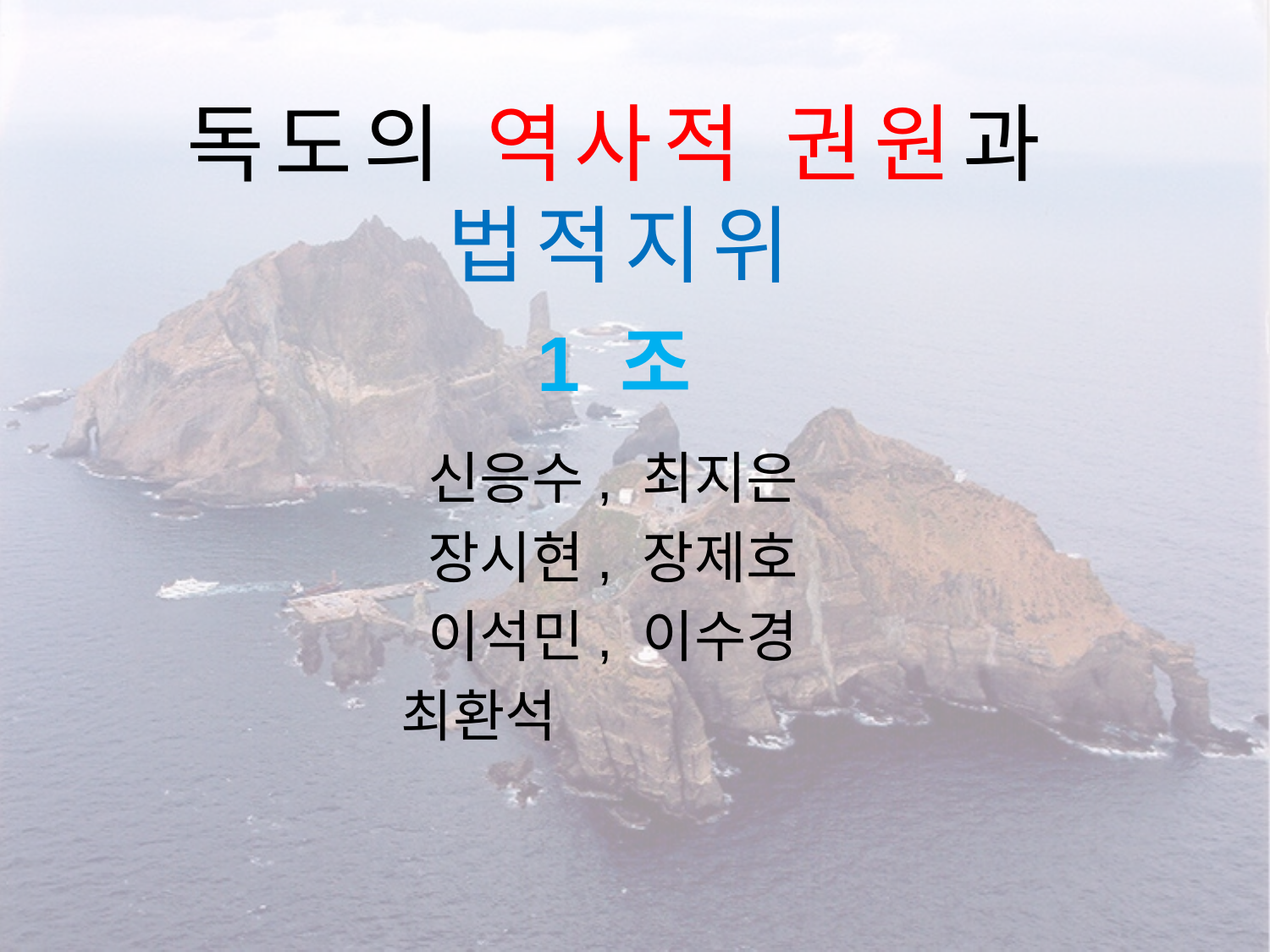

# 독도의 역사적 권원과 법적지위
1 조
신응수, 최지은
장시현, 장제호
이석민, 이수경
             최환석